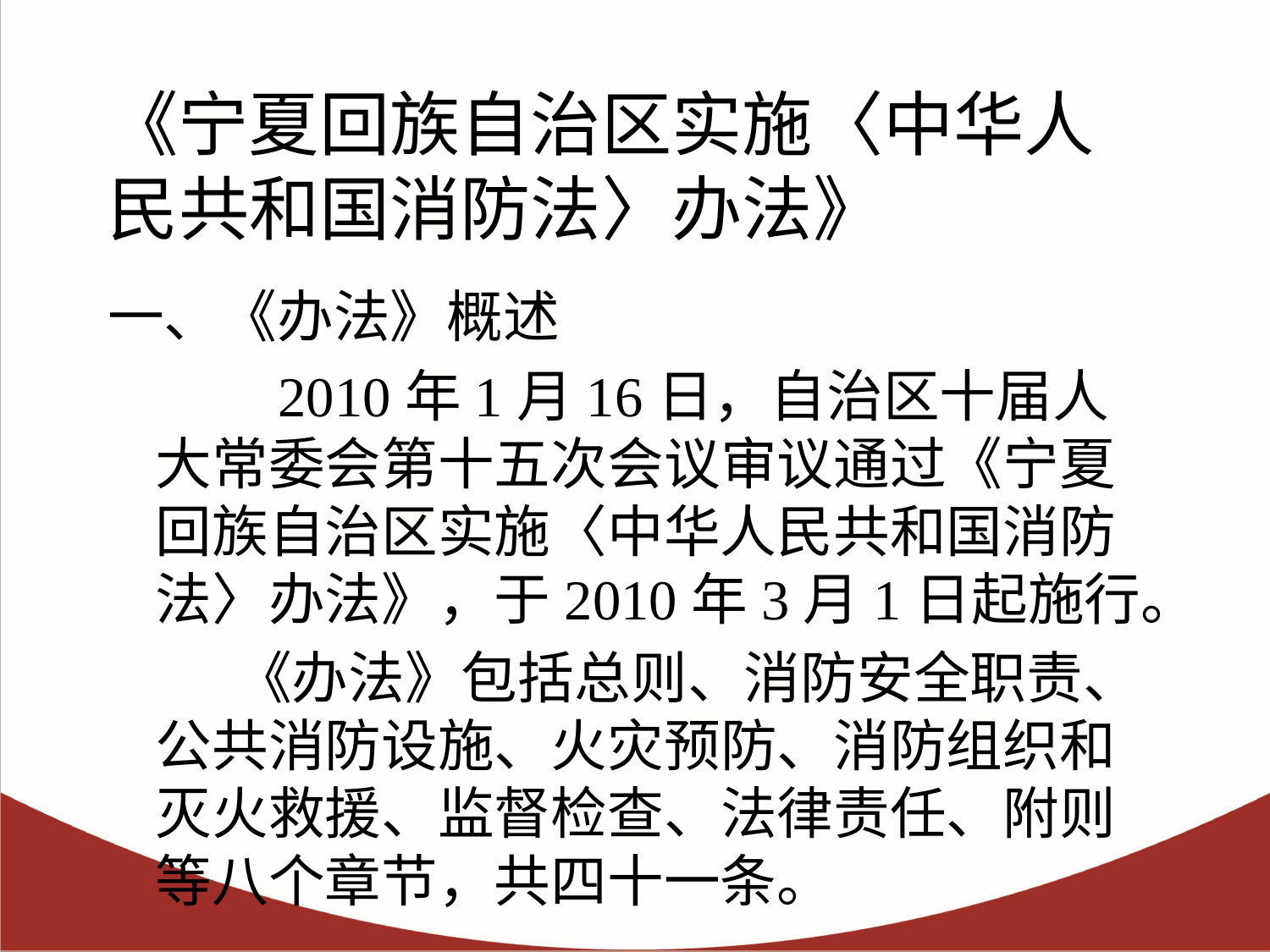

# 《宁夏回族自治区实施〈中华人民共和国消防法〉办法》
一、《办法》概述
            2010年1月16日，自治区十届人大常委会第十五次会议审议通过《宁夏回族自治区实施〈中华人民共和国消防法〉办法》，于2010年3月1日起施行。
         《办法》包括总则、消防安全职责、公共消防设施、火灾预防、消防组织和灭火救援、监督检查、法律责任、附则等八个章节，共四十一条。